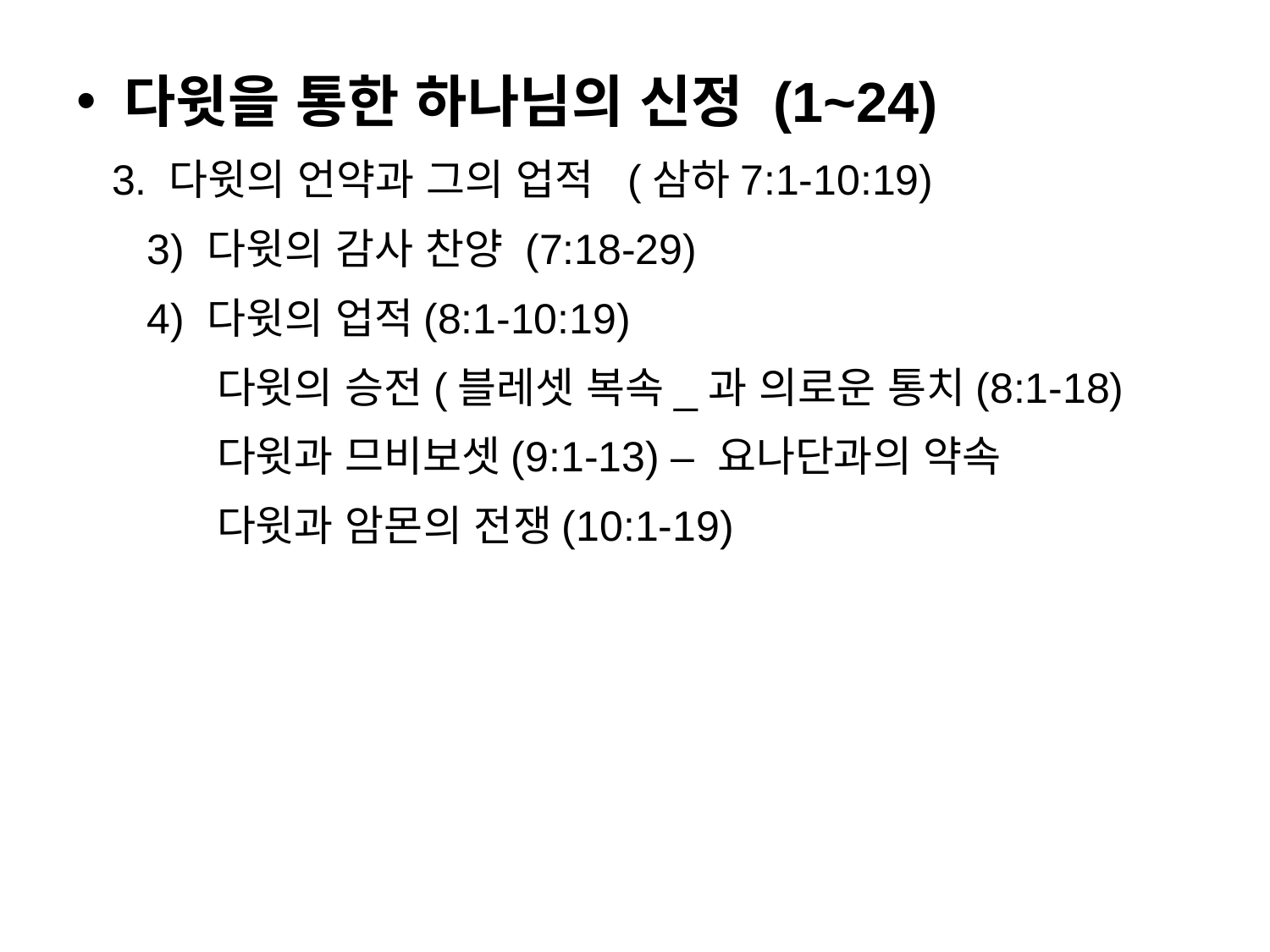

다윗을 통한 하나님의 신정 (1~24)
   3. 다윗의 언약과 그의 업적  (삼하7:1-10:19)
      3) 다윗의 감사 찬양 (7:18-29)
      4) 다윗의 업적(8:1-10:19)
           다윗의 승전(블레셋 복속_과 의로운 통치(8:1-18)
           다윗과 므비보셋(9:1-13) – 요나단과의 약속
           다윗과 암몬의 전쟁(10:1-19)